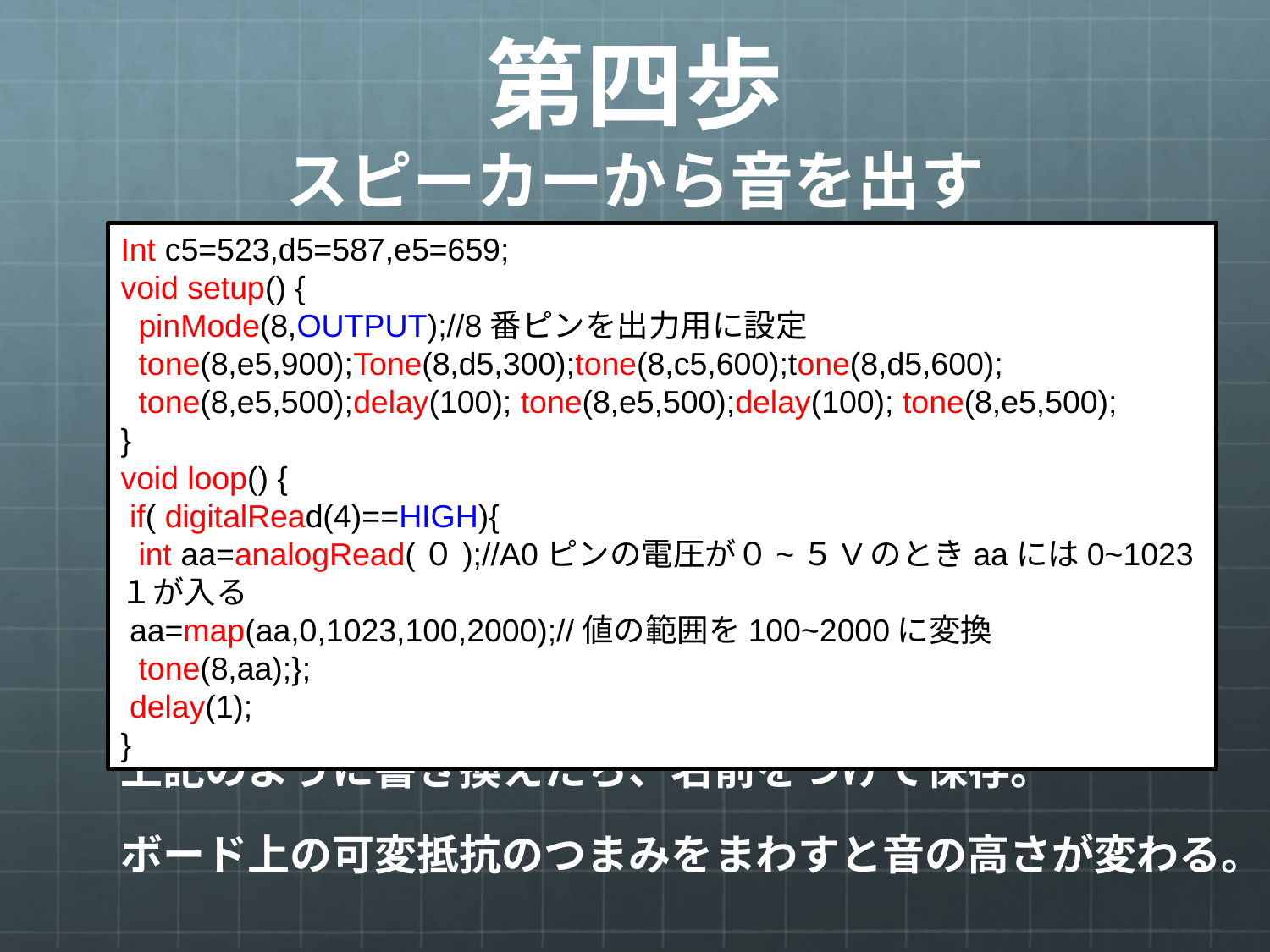

# 第四歩 スピーカーから音を出す
Int c5=523,d5=587,e5=659;
void setup() {
  pinMode(8,OUTPUT);//8番ピンを出力用に設定
  tone(8,e5,900);Tone(8,d5,300);tone(8,c5,600);tone(8,d5,600);
  tone(8,e5,500);delay(100); tone(8,e5,500);delay(100); tone(8,e5,500);
}
void loop() {
 if( digitalRead(4)==HIGH){
  int aa=analogRead(０);//A0ピンの電圧が０~５Vのときaaには0~1023１が入る
 aa=map(aa,0,1023,100,2000);//値の範囲を100~2000に変換
  tone(8,aa);};
 delay(1);
}
上記のように書き換えたら、名前をつけて保存。
ボード上の可変抵抗のつまみをまわすと音の高さが変わる。